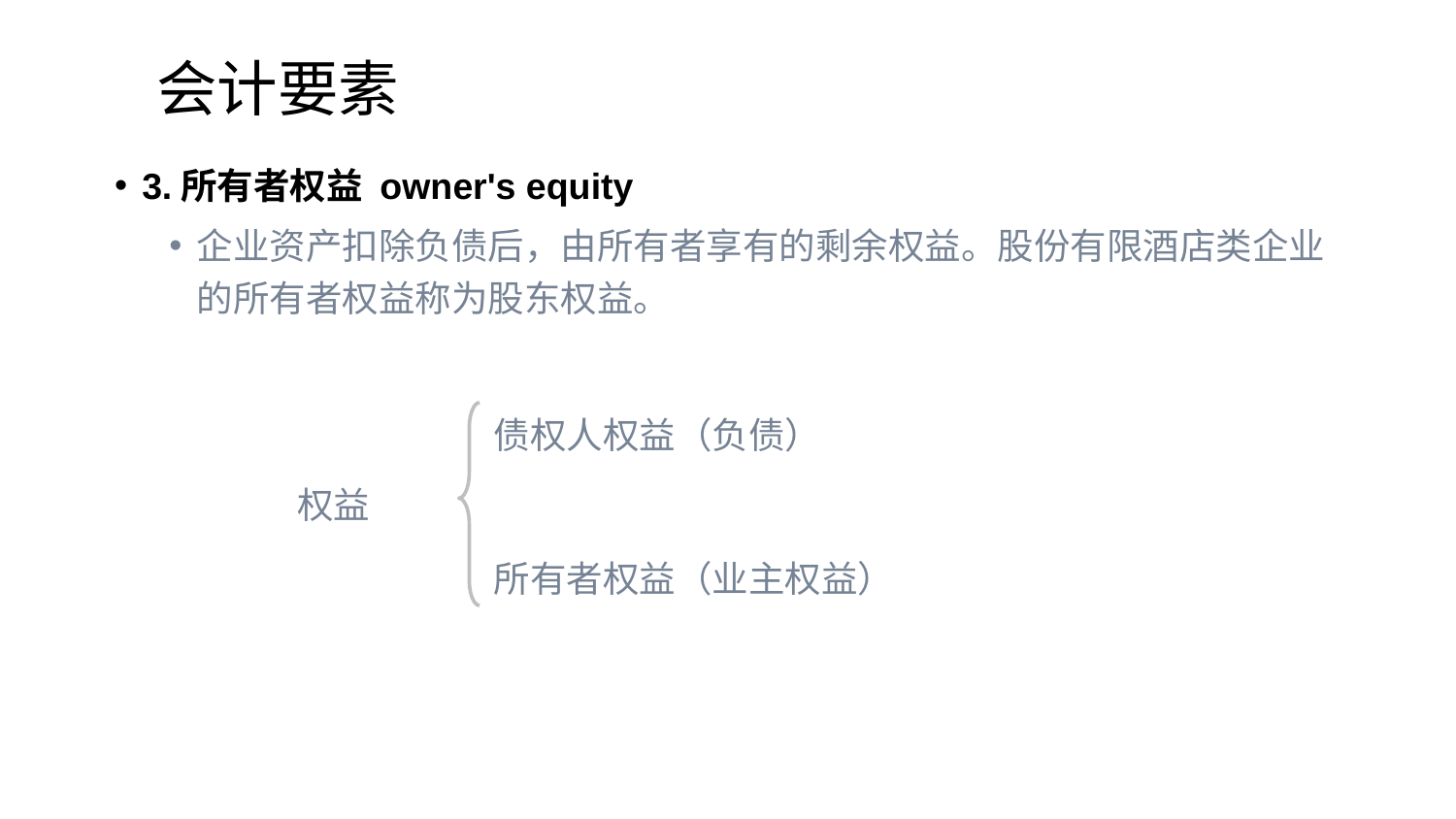

# 会计要素
3.所有者权益 owner's equity
企业资产扣除负债后，由所有者享有的剩余权益。股份有限酒店类企业的所有者权益称为股东权益。

债权人权益（负债）

所有者权益（业主权益）

权益